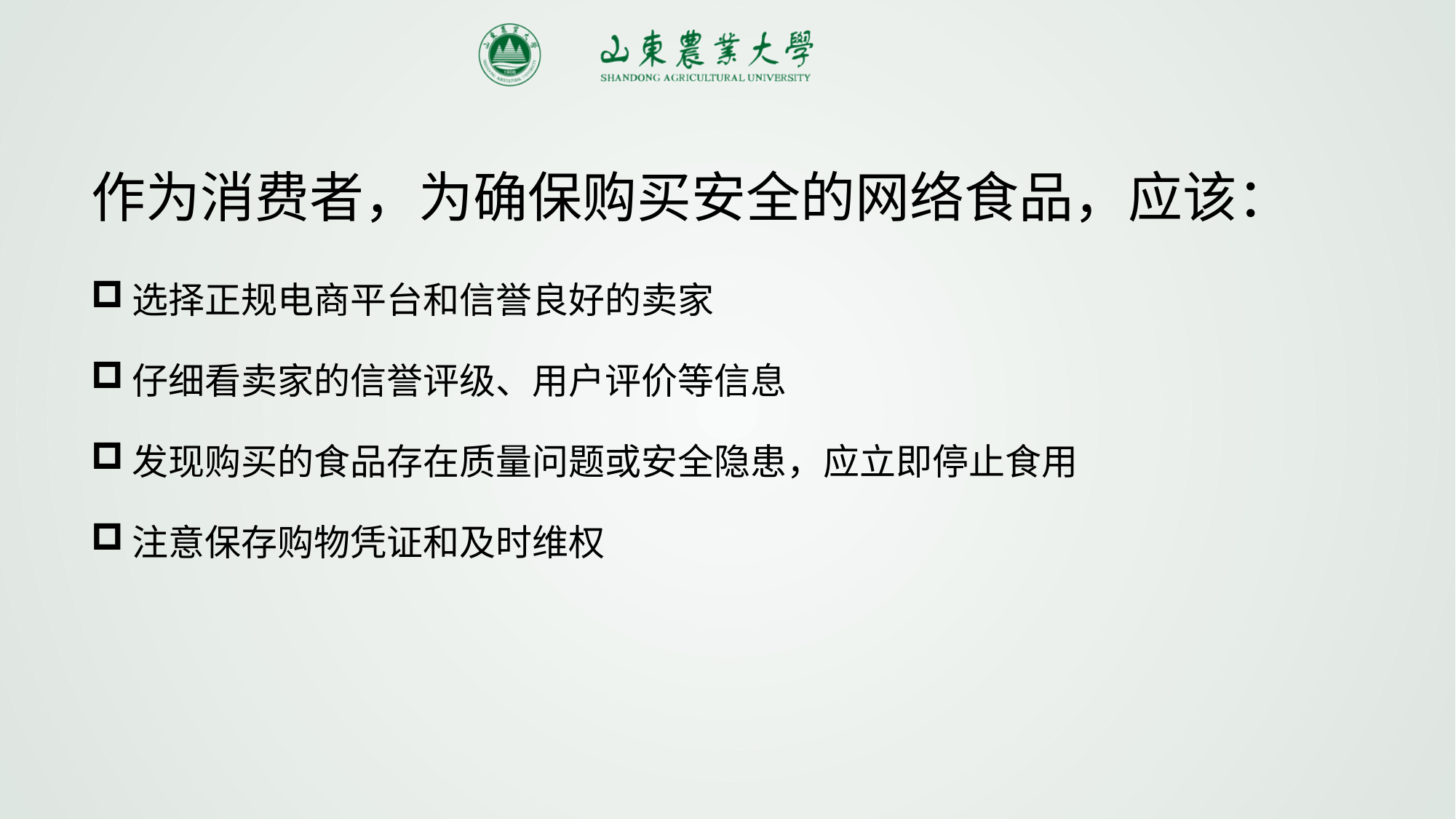

# 作为消费者，为确保购买安全的网络食品，应该：
选择正规电商平台和信誉良好的卖家
仔细看卖家的信誉评级、用户评价等信息
发现购买的食品存在质量问题或安全隐患，应立即停止食用
注意保存购物凭证和及时维权